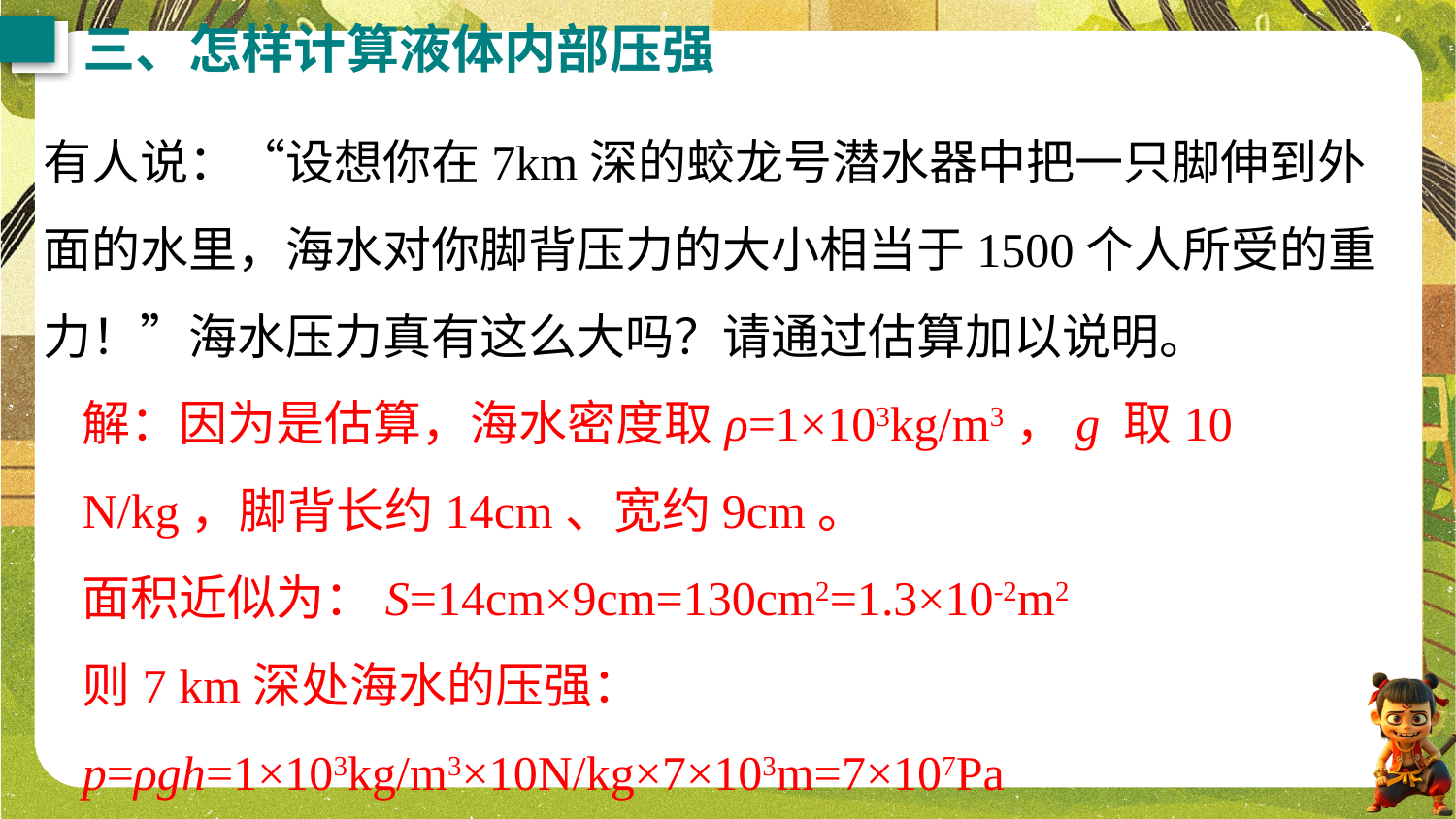

三、怎样计算液体内部压强

有人说：“设想你在7km深的蛟龙号潜水器中把一只脚伸到外面的水里，海水对你脚背压力的大小相当于1500个人所受的重力！”海水压力真有这么大吗？请通过估算加以说明。
解：因为是估算，海水密度取ρ=1×103kg/m3，g 取10 N/kg，脚背长约14cm、宽约9cm。
面积近似为：S=14cm×9cm=130cm2=1.3×10-2m2
则7 km深处海水的压强：
p=ρgh=1×103kg/m3×10N/kg×7×103m=7×107Pa